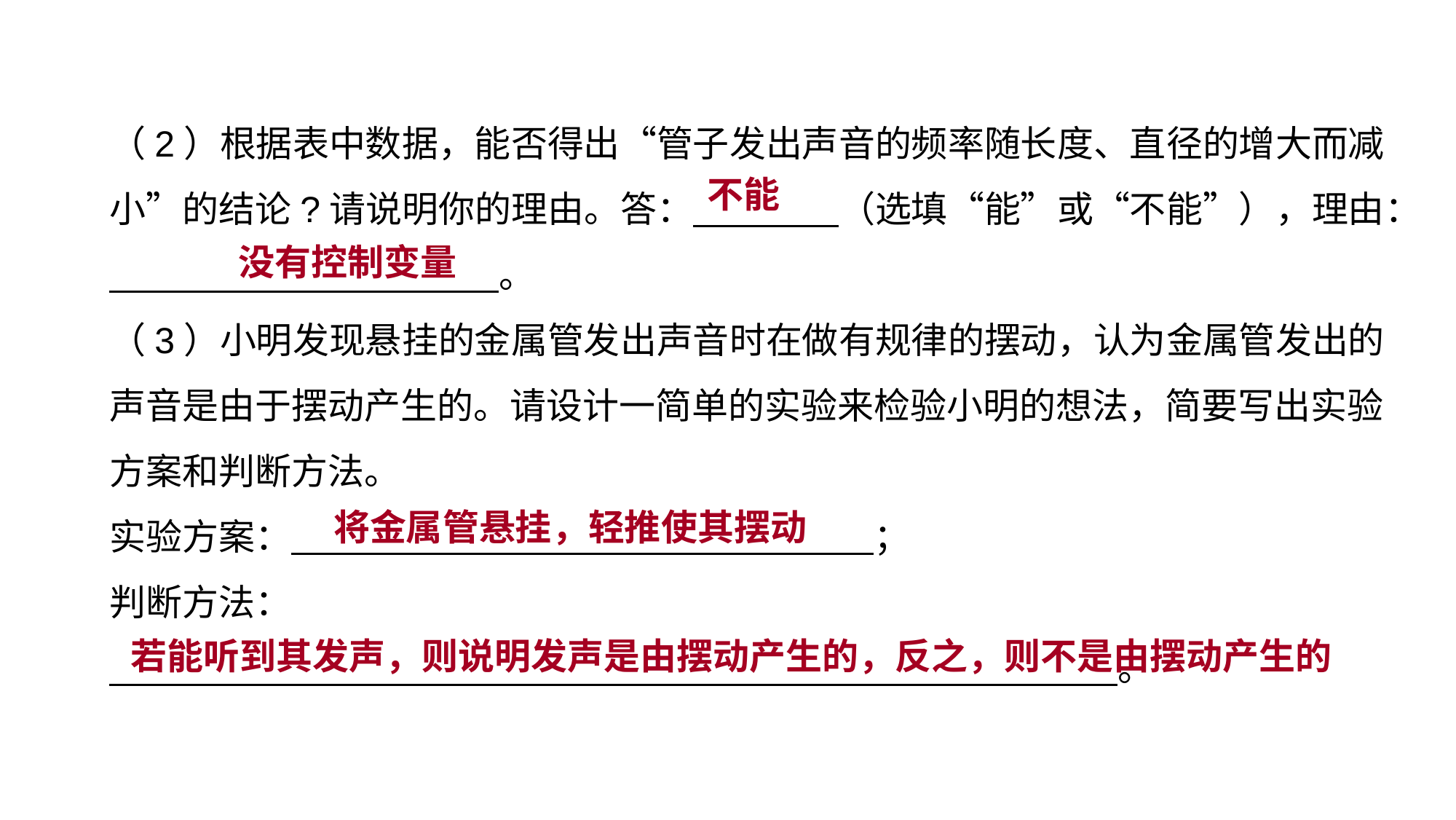

（2）根据表中数据，能否得出“管子发出声音的频率随长度、直径的增大而减小”的结论?请说明你的理由。答：　　　　（选填“能”或“不能”），理由：　            　　　　　　　。
（3）小明发现悬挂的金属管发出声音时在做有规律的摆动，认为金属管发出的声音是由于摆动产生的。请设计一简单的实验来检验小明的想法，简要写出实验方案和判断方法。
实验方案：　　　　　　　　　　　　　　　　；
判断方法：
　　　                                                                                            　　　　。
不能
没有控制变量
设计实验 拓展提升
将金属管悬挂，轻推使其摆动
若能听到其发声，则说明发声是由摆动产生的，反之，则不是由摆动产生的